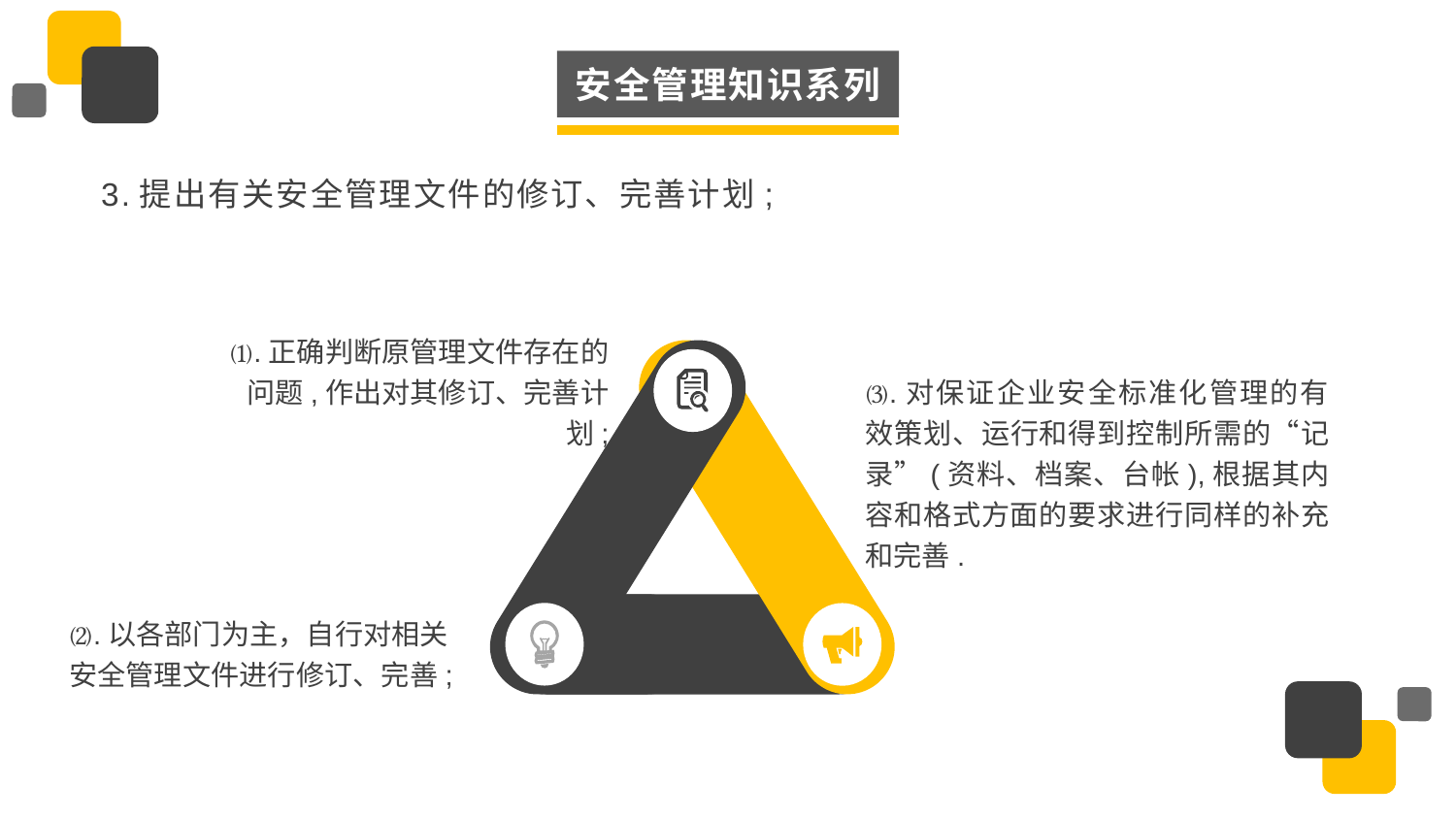

安全管理知识系列
3.提出有关安全管理文件的修订、完善计划;

⑴.正确判断原管理文件存在的问题,作出对其修订、完善计划;
⑶.对保证企业安全标准化管理的有效策划、运行和得到控制所需的“记录”(资料、档案、台帐),根据其内容和格式方面的要求进行同样的补充和完善.
⑵.以各部门为主，自行对相关安全管理文件进行修订、完善;